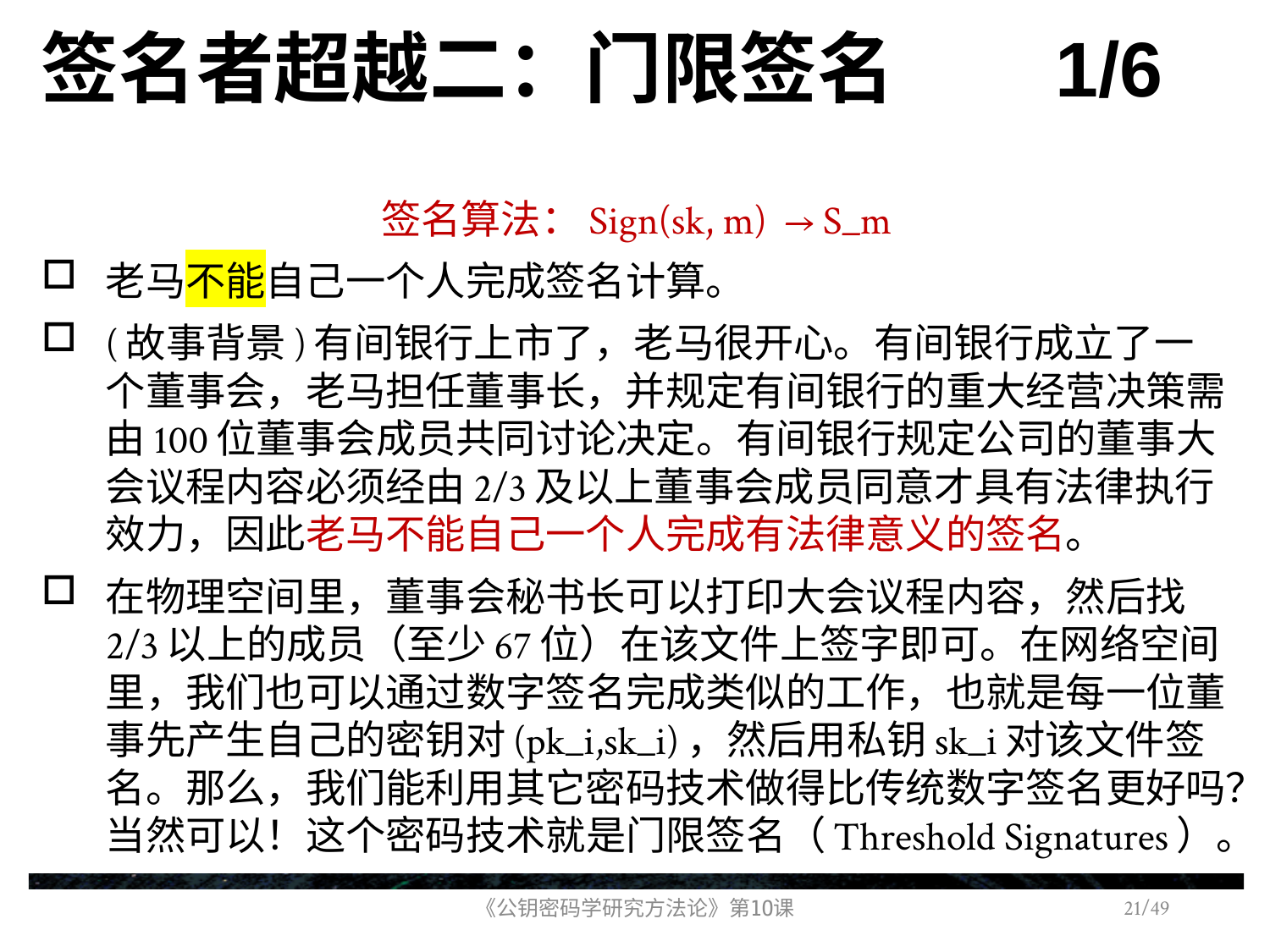

# 签名者超越二：门限签名        1/6
签名算法：Sign(sk, m)  → S_m
老马不能自己一个人完成签名计算。
(故事背景)有间银行上市了，老马很开心。有间银行成立了一个董事会，老马担任董事长，并规定有间银行的重大经营决策需由100位董事会成员共同讨论决定。有间银行规定公司的董事大会议程内容必须经由2/3及以上董事会成员同意才具有法律执行效力，因此老马不能自己一个人完成有法律意义的签名。
在物理空间里，董事会秘书长可以打印大会议程内容，然后找2/3以上的成员（至少67位）在该文件上签字即可。在网络空间里，我们也可以通过数字签名完成类似的工作，也就是每一位董事先产生自己的密钥对(pk_i,sk_i)，然后用私钥sk_i对该文件签名。那么，我们能利用其它密码技术做得比传统数字签名更好吗？当然可以！这个密码技术就是门限签名（Threshold Signatures）。
《公钥密码学研究方法论》第10课
21/49